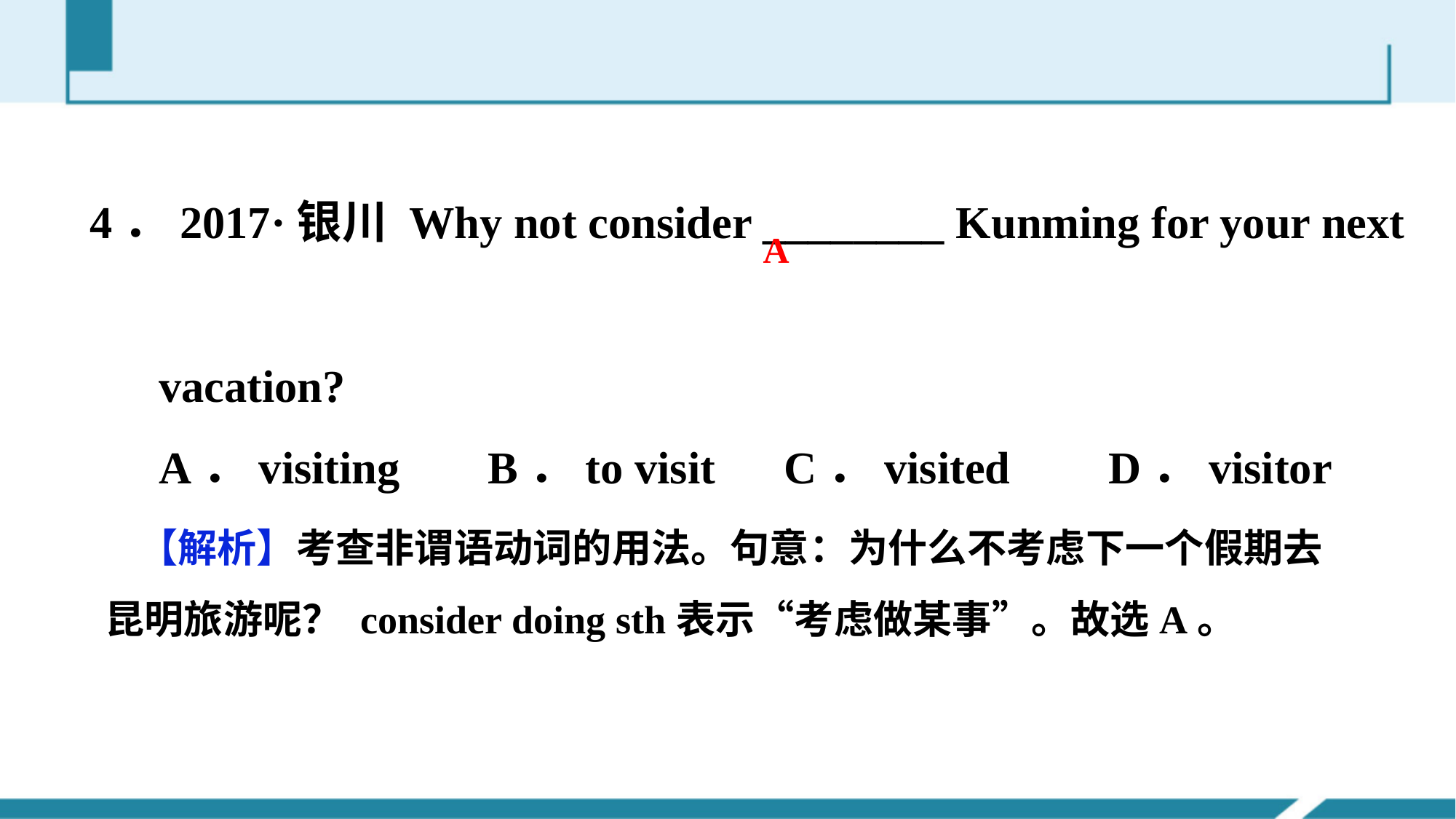

A
4．2017·银川 Why not consider ________ Kunming for your next
      vacation?
      A．visiting　  B．to visit      C．visited　   D．visitor
【解析】考查非谓语动词的用法。句意：为什么不考虑下一个假期去昆明旅游呢？ consider doing sth表示“考虑做某事”。故选A。